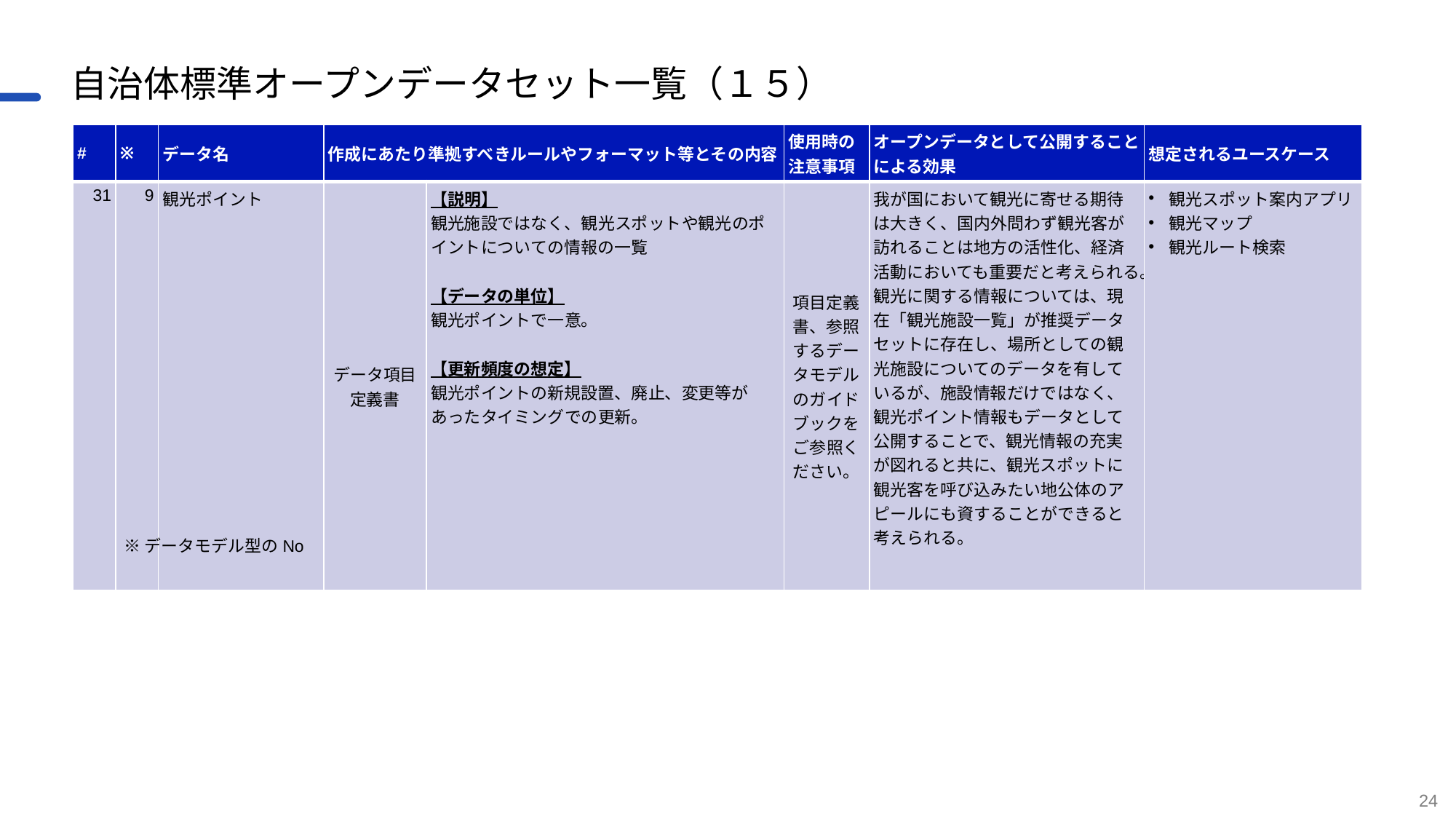

# 自治体標準オープンデータセット一覧（１５）
| # | ※ | データ名 | 作成にあたり準拠すべきルールやフォーマット等とその内容 |  | 使用時の注意事項 | オープンデータとして公開することによる効果 | 想定されるユースケース |
| --- | --- | --- | --- | --- | --- | --- | --- |
| 31 | 9 | 観光ポイント | データ項目定義書 | 【説明】 観光施設ではなく、観光スポットや観光のポイントについての情報の一覧 【データの単位】 観光ポイントで一意。 【更新頻度の想定】 観光ポイントの新規設置、廃止、変更等があったタイミングでの更新。 | 項目定義書、参照するデータモデルのガイドブックをご参照ください。 | 我が国において観光に寄せる期待は大きく、国内外問わず観光客が訪れることは地方の活性化、経済活動においても重要だと考えられる。観光に関する情報については、現在「観光施設一覧」が推奨データセットに存在し、場所としての観光施設についてのデータを有しているが、施設情報だけではなく、観光ポイント情報もデータとして公開することで、観光情報の充実が図れると共に、観光スポットに観光客を呼び込みたい地公体のアピールにも資することができると考えられる。 | 観光スポット案内アプリ 観光マップ 観光ルート検索 |
※データモデル型のNo